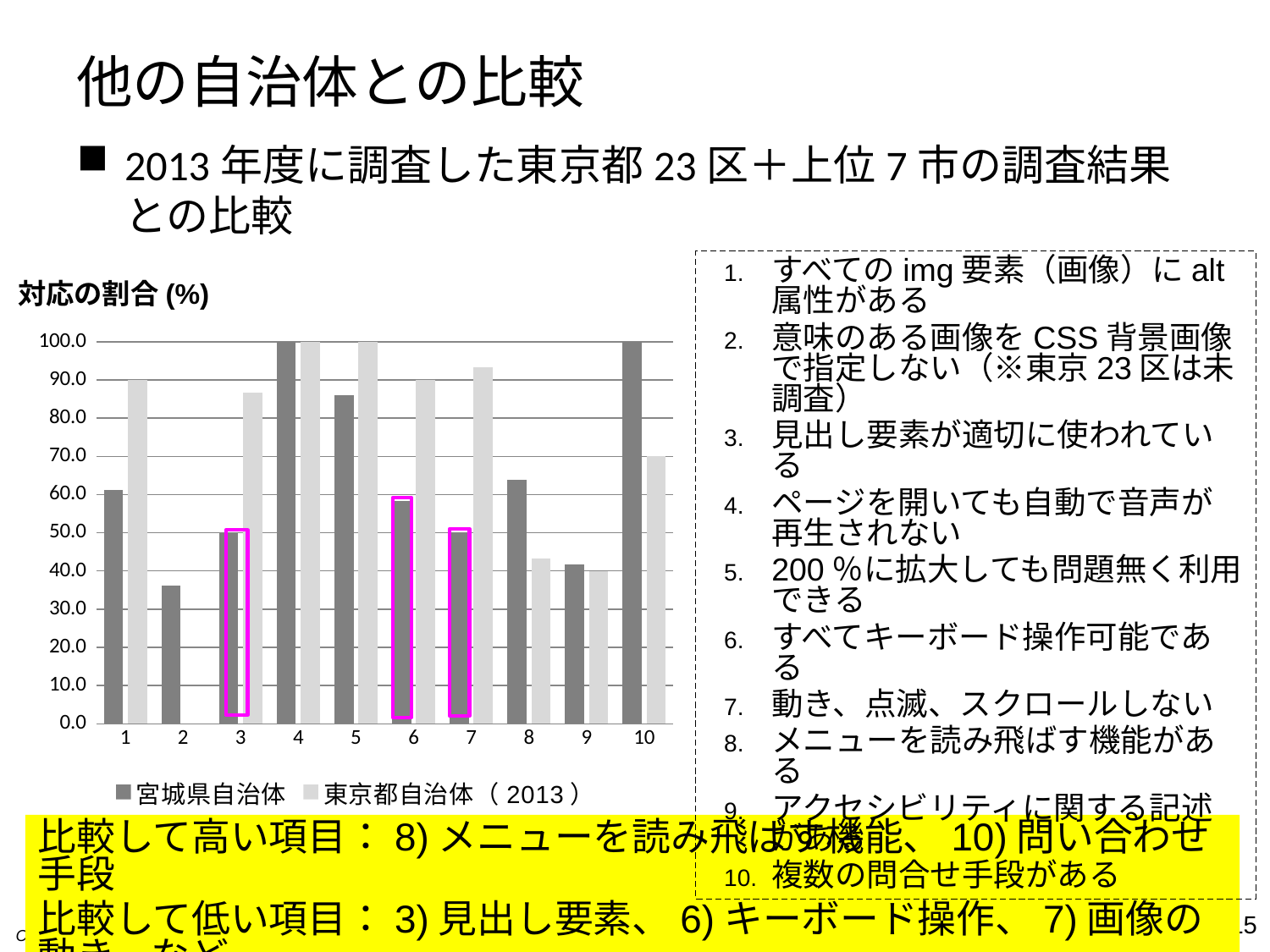

# 他の自治体との比較
2013年度に調査した東京都23区＋上位7市の調査結果との比較
すべてのimg要素（画像）にalt属性がある
意味のある画像をCSS背景画像で指定しない（※東京23区は未調査）
見出し要素が適切に使われている
ページを開いても自動で音声が再生されない
200％に拡大しても問題無く利用できる
すべてキーボード操作可能である
動き、点滅、スクロールしない
メニューを読み飛ばす機能がある
アクセシビリティに関する記述がある
複数の問合せ手段がある
対応の割合(%)

### Chart

| Category | 宮城県自治体 | ○ | ○ | 東京都自治体（2013） |
|---|---|---|---|---|

比較して高い項目：8)メニューを読み飛ばす機能、10)問い合わせ手段
比較して低い項目：3)見出し要素、6)キーボード操作、7)画像の動き、など
15